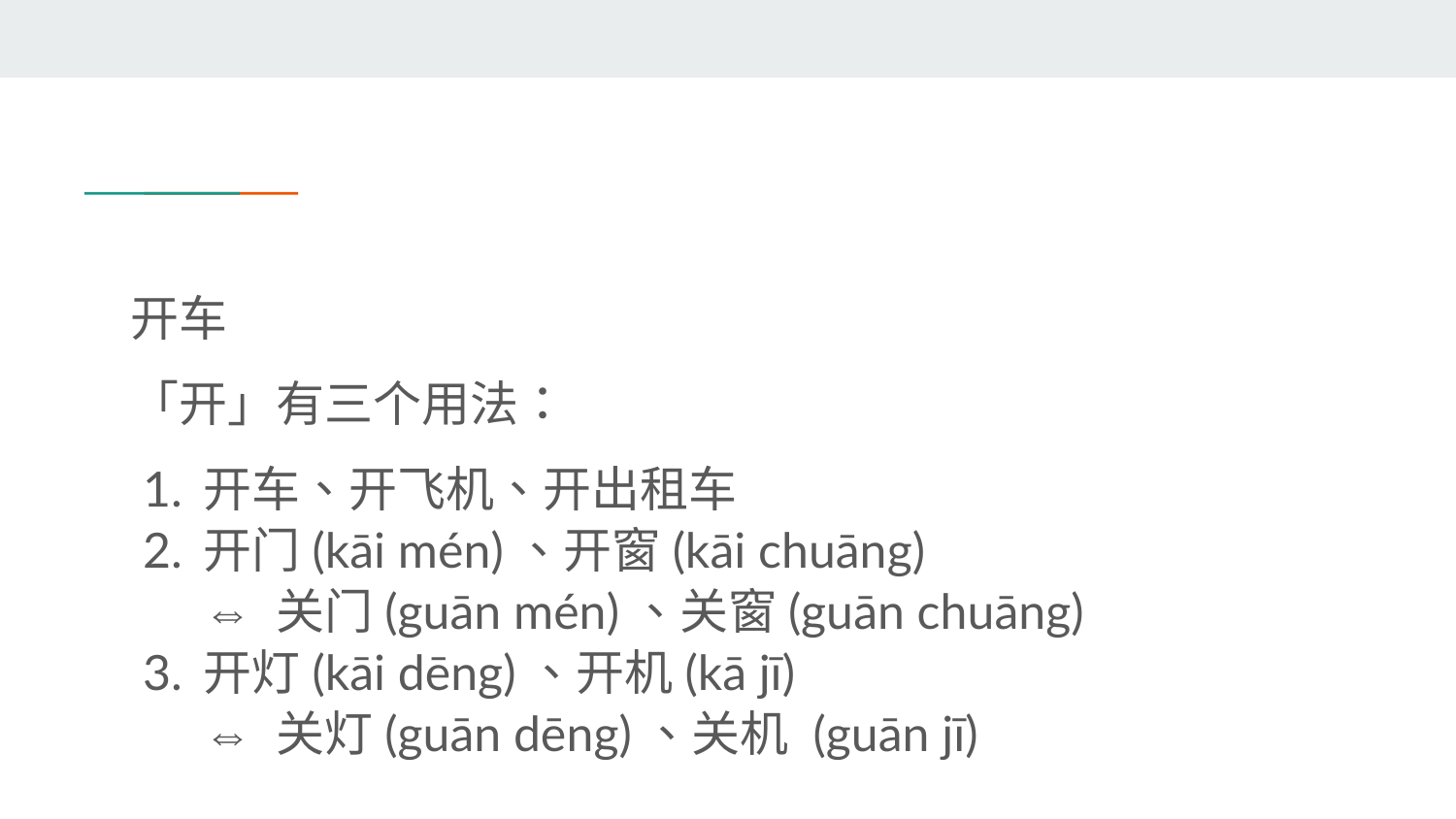

#
开车
「开」有三个用法：
开车、开飞机、开出租车
开门(kāi mén)、开窗(kāi chuāng)
⇔ 关门(guān mén)、关窗(guān chuāng)
开灯(kāi dēng)、开机(kā jī)
⇔ 关灯(guān dēng)、关机 (guān jī)